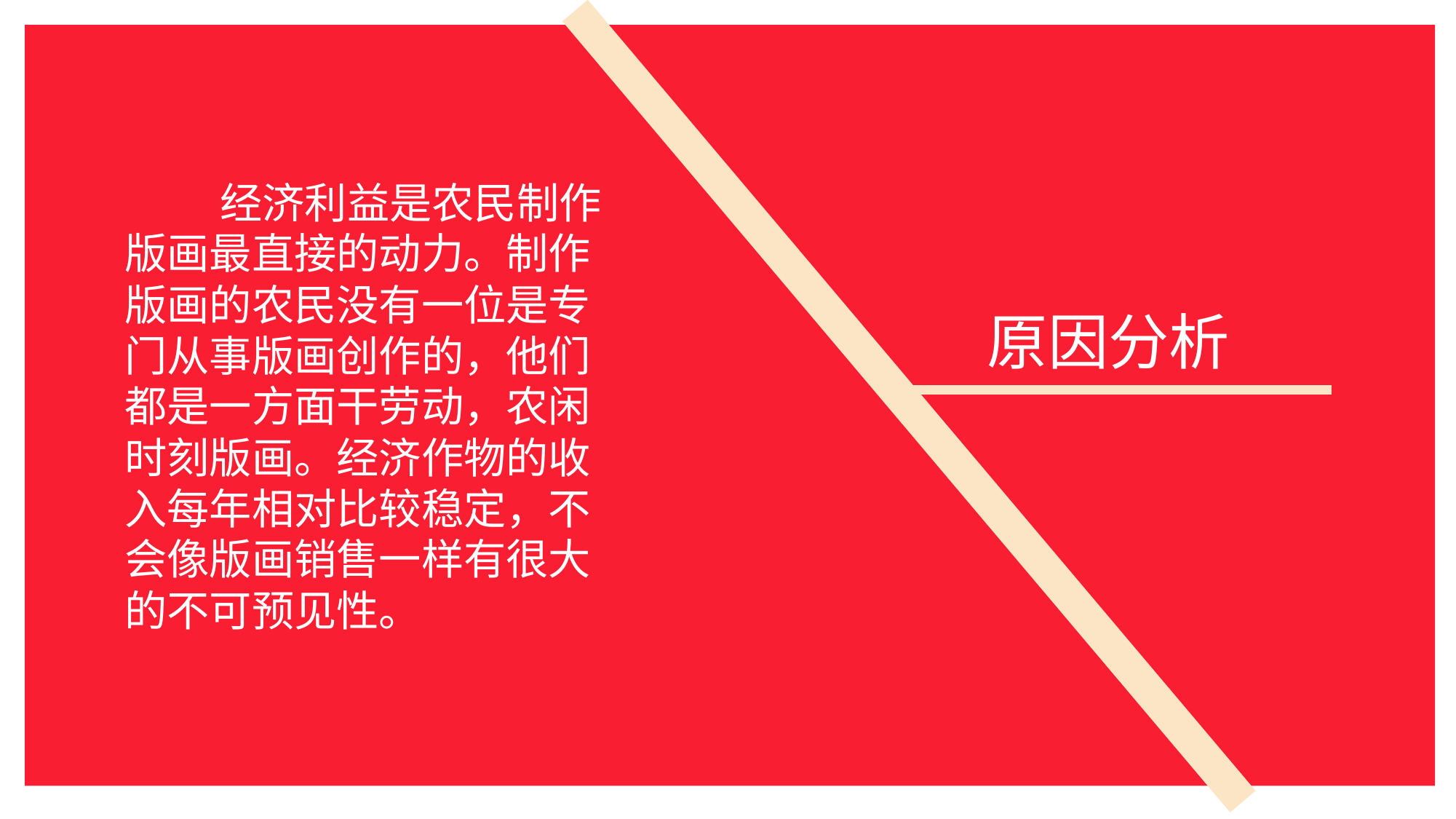

经济利益是农民制作版画最直接的动力。制作版画的农民没有一位是专门从事版画创作的，他们都是一方面干劳动，农闲时刻版画。经济作物的收入每年相对比较稳定，不会像版画销售一样有很大的不可预见性。

原因分析